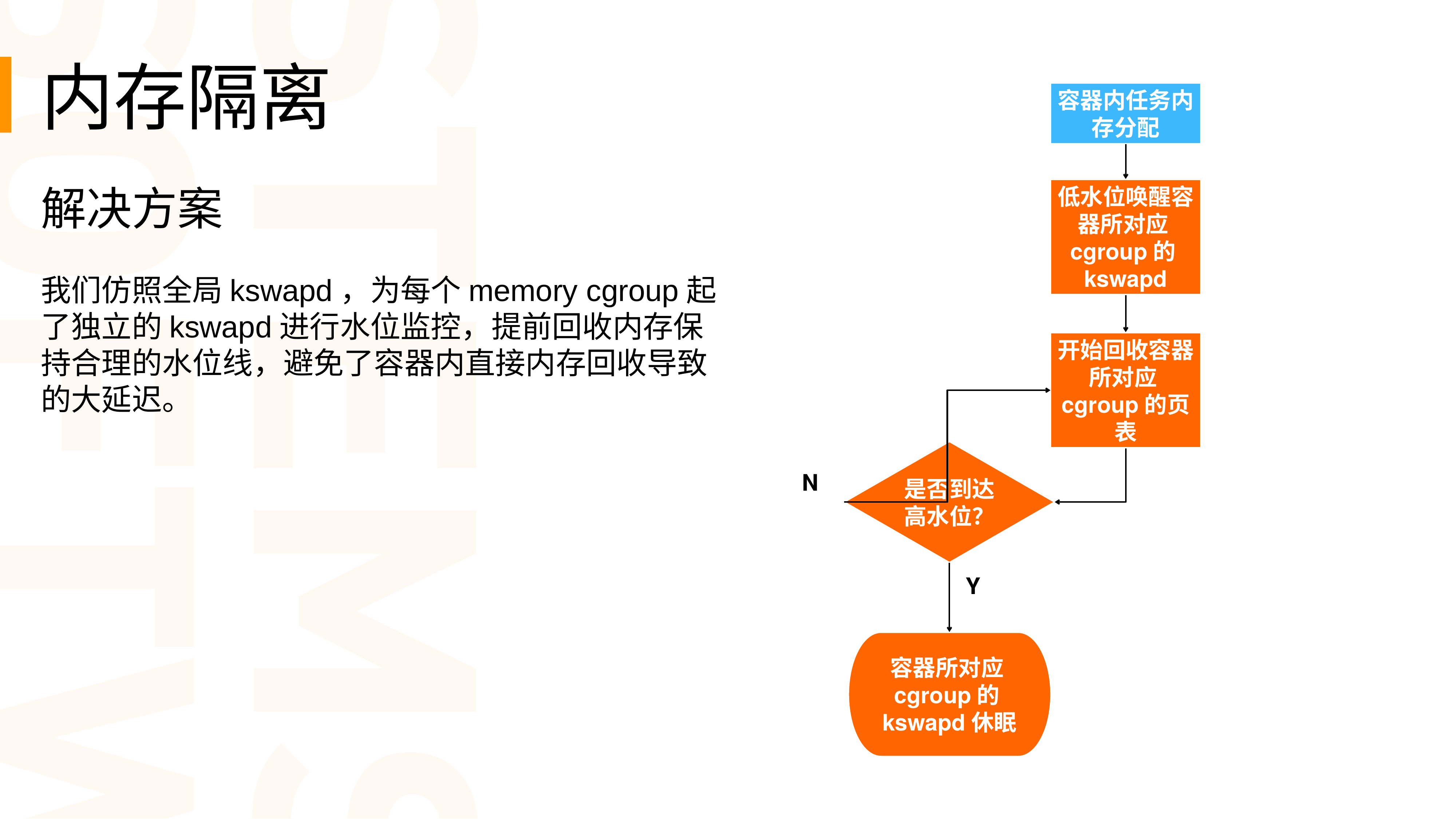

内存隔离

容器内任务内存分配
解决方案

我们仿照全局kswapd，为每个memory cgroup起了独立的kswapd进行水位监控，提前回收内存保持合理的水位线，避免了容器内直接内存回收导致的大延迟。
低水位唤醒容器所对应cgroup的kswapd
开始回收容器所对应cgroup的页表
是否到达高水位？
N
Y
容器所对应cgroup的kswapd休眠